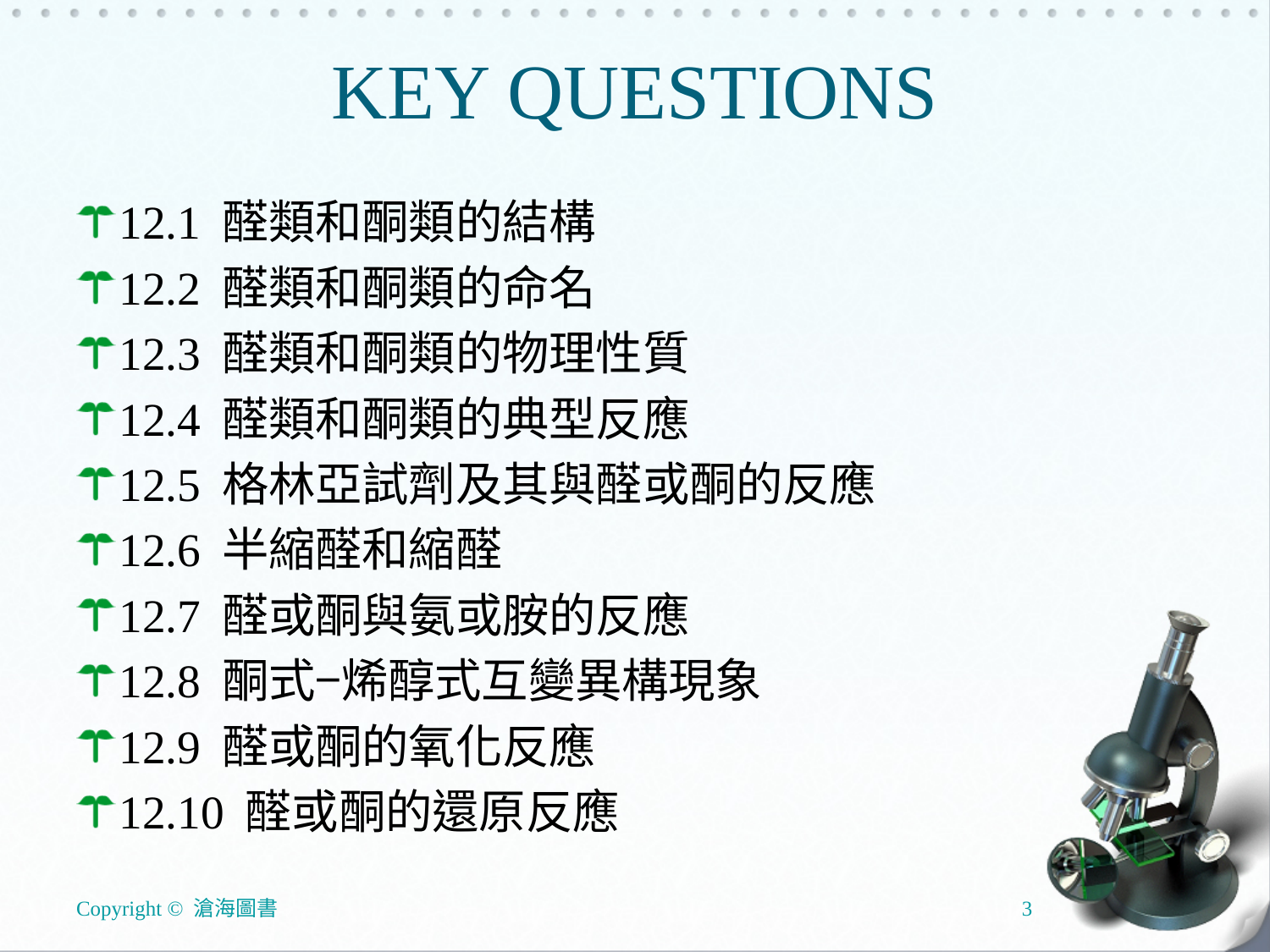

# KEY QUESTIONS
12.1 醛類和酮類的結構
12.2 醛類和酮類的命名
12.3 醛類和酮類的物理性質
12.4 醛類和酮類的典型反應
12.5 格林亞試劑及其與醛或酮的反應
12.6 半縮醛和縮醛
12.7 醛或酮與氨或胺的反應
12.8 酮式−烯醇式互變異構現象
12.9 醛或酮的氧化反應
12.10 醛或酮的還原反應
Copyright © 滄海圖書
3